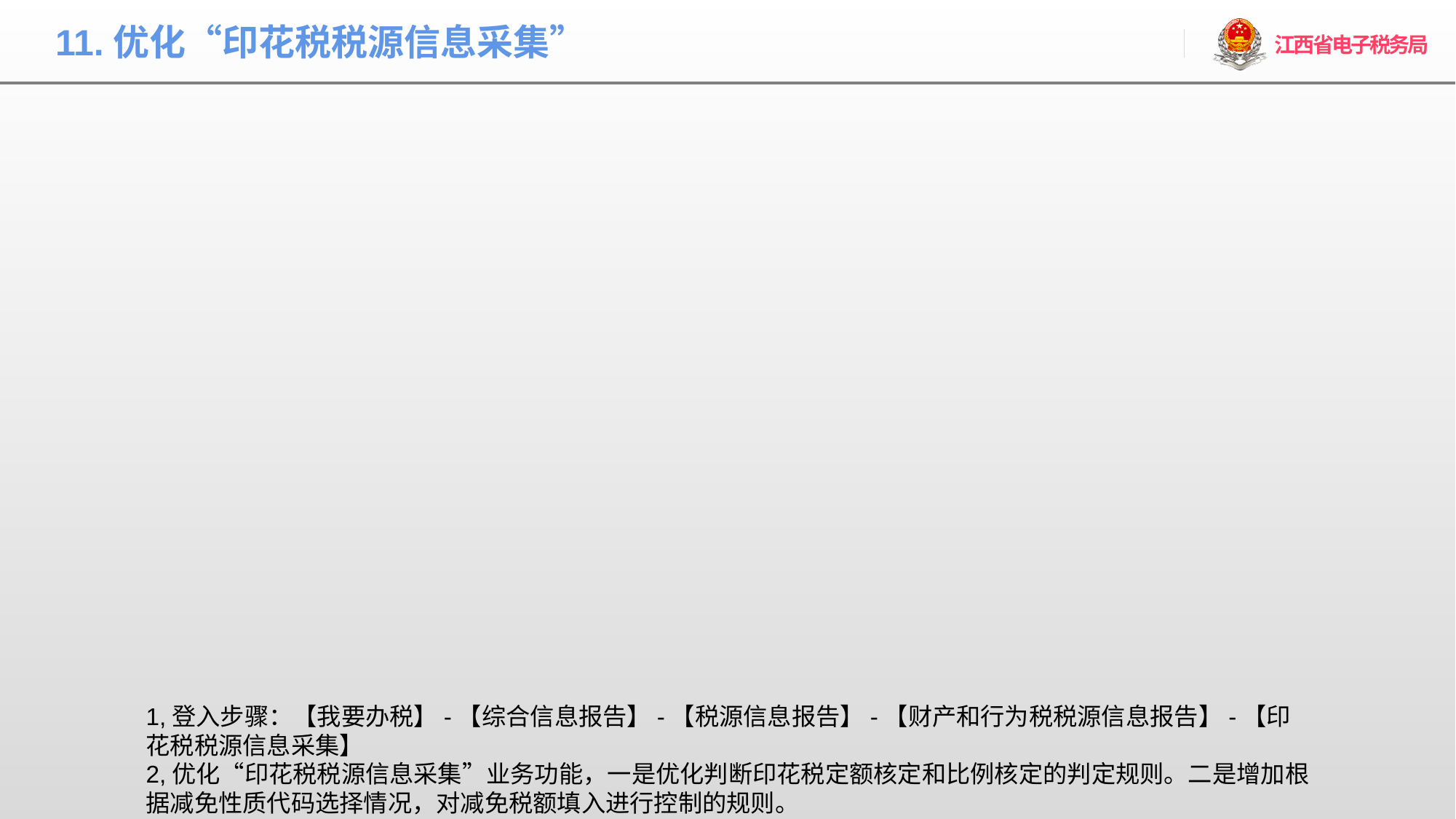

11.优化“印花税税源信息采集”
1,登入步骤：【我要办税】-【综合信息报告】-【税源信息报告】-【财产和行为税税源信息报告】-【印花税税源信息采集】
2,优化“印花税税源信息采集”业务功能，一是优化判断印花税定额核定和比例核定的判定规则。二是增加根据减免性质代码选择情况，对减免税额填入进行控制的规则。